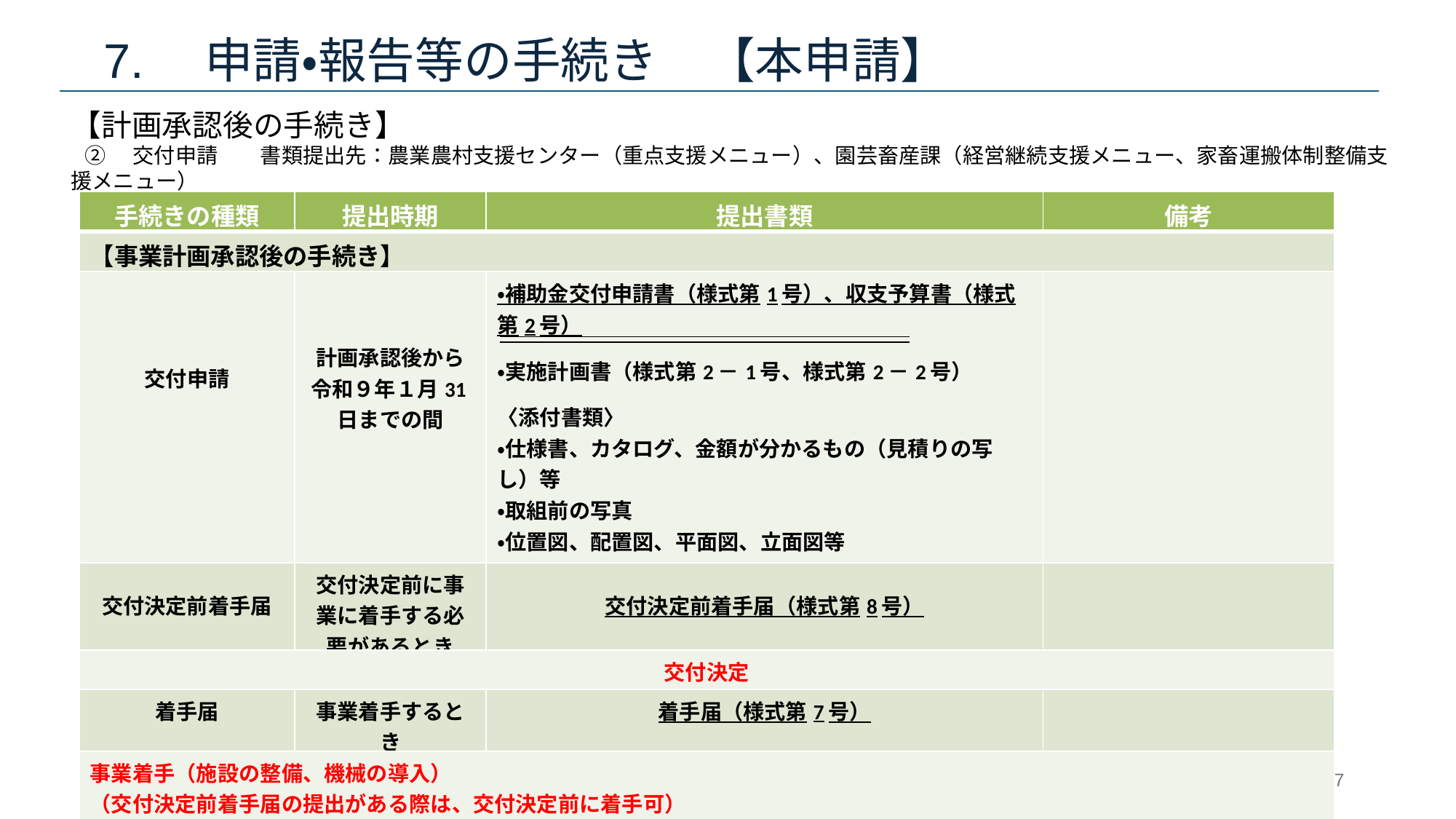

# 7.　申請・報告等の手続き　【本申請】

【計画承認後の手続き】
   ②　交付申請　　書類提出先：農業農村支援センター（重点支援メニュー）、園芸畜産課（経営継続支援メニュー、家畜運搬体制整備支援メニュー）
| 手続きの種類 | 提出時期 | 提出書類 | 備考 |
| --- | --- | --- | --- |
| 【事業計画承認後の手続き】 |  |  |  |
| 交付申請 | 計画承認後から 令和９年１月31日までの間 | ・補助金交付申請書（様式第1号）、収支予算書（様式第2号） ・実施計画書（様式第2－1号、様式第2－2号） 〈添付書類〉 ・仕様書、カタログ、金額が分かるもの（見積りの写し）等 ・取組前の写真 ・位置図、配置図、平面図、立面図等 ・収支計画（R8～R10分） ・過去３年分の税務申告書 |  |
| 交付決定前着手届 | 交付決定前に事業に着手する必要があるとき | 交付決定前着手届（様式第8号） |  |
| 交付決定 |  |  |  |
| 着手届 | 事業着手するとき | 着手届（様式第7号） |  |
| 事業着手（施設の整備、機械の導入） （交付決定前着手届の提出がある際は、交付決定前に着手可） |  |  |  |
27